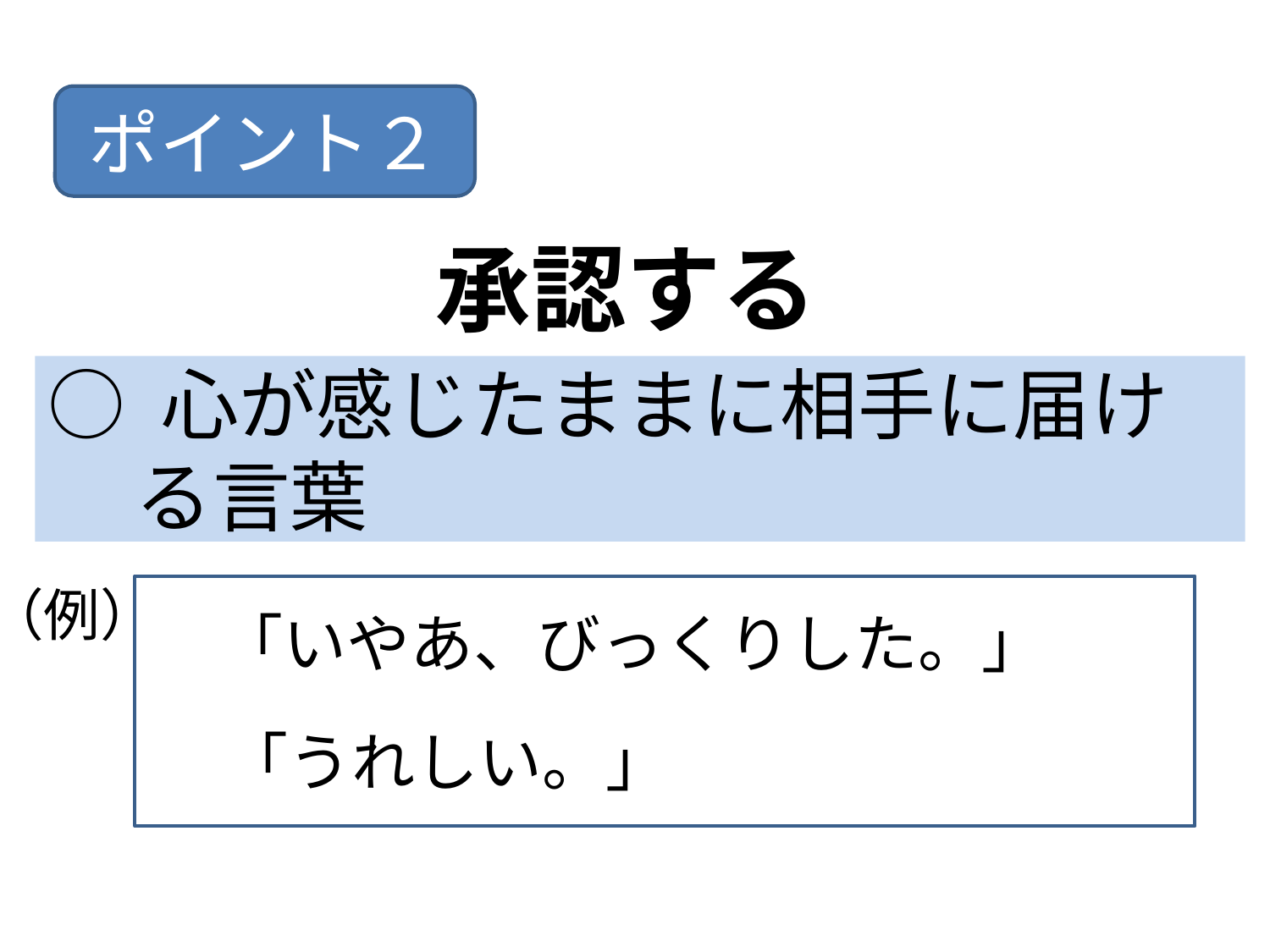

ポイント２
承認する
○ 心が感じたままに相手に届ける言葉
（例）

    「いやあ、びっくりした。」
　 「うれしい。」